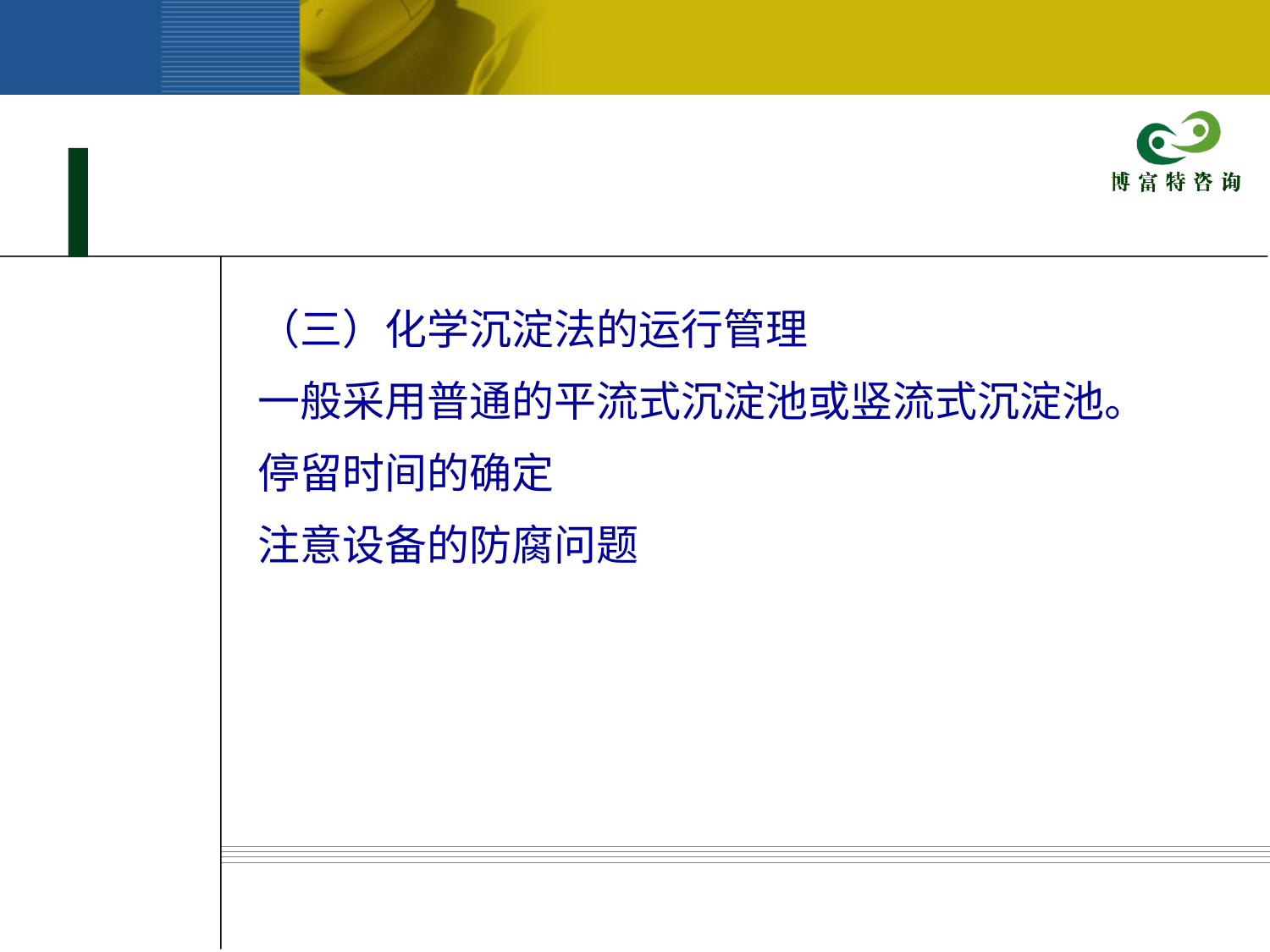

（三）化学沉淀法的运行管理
一般采用普通的平流式沉淀池或竖流式沉淀池。
停留时间的确定
注意设备的防腐问题